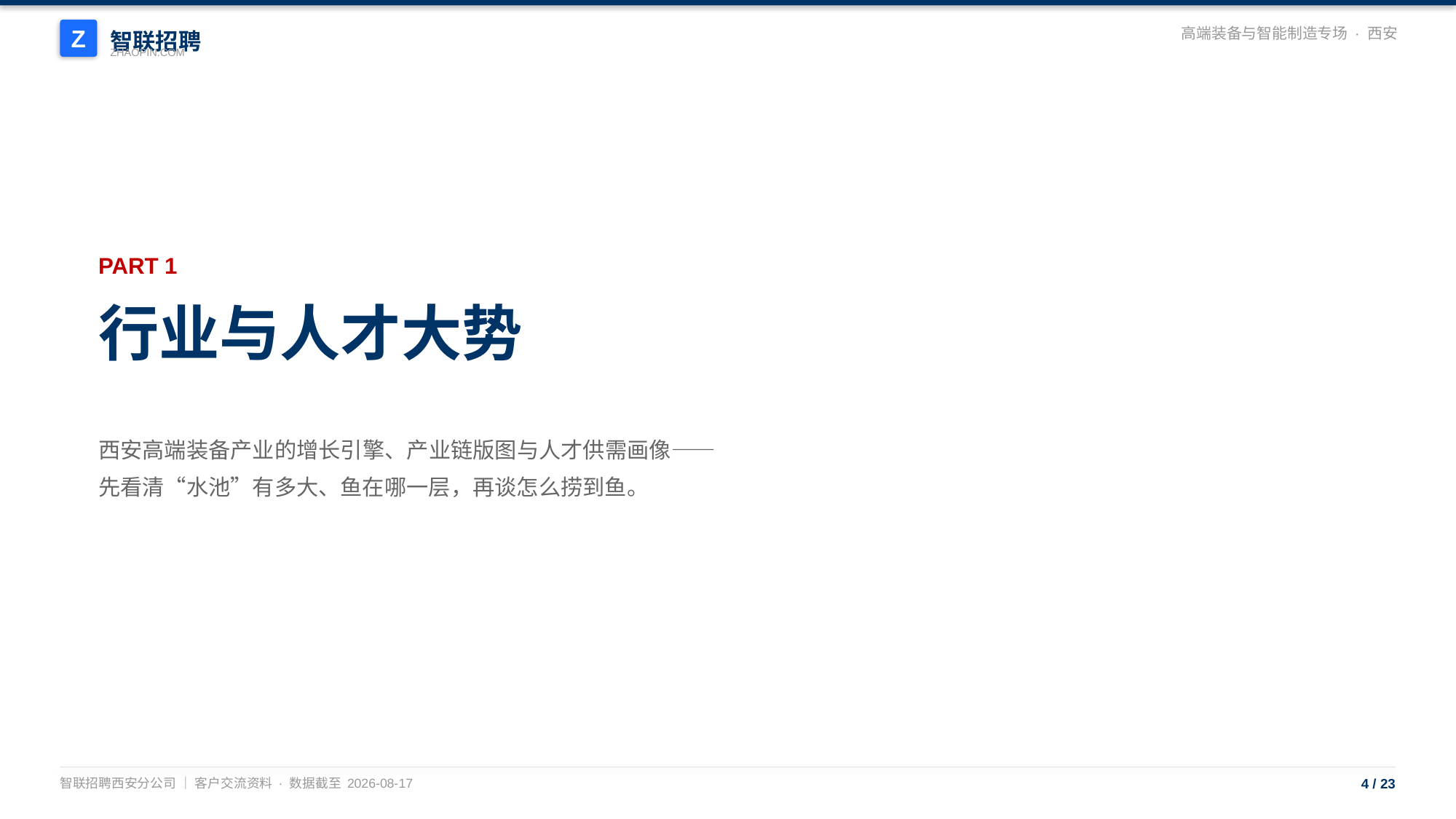

智联招聘
Z
高端装备与智能制造专场 · 西安
ZHAOPIN.COM
PART 1
行业与人才大势
西安高端装备产业的增长引擎、产业链版图与人才供需画像——
先看清“水池”有多大、鱼在哪一层，再谈怎么捞到鱼。

智联招聘西安分公司 ｜ 客户交流资料 · 数据截至 2026-08-17
4 / 23